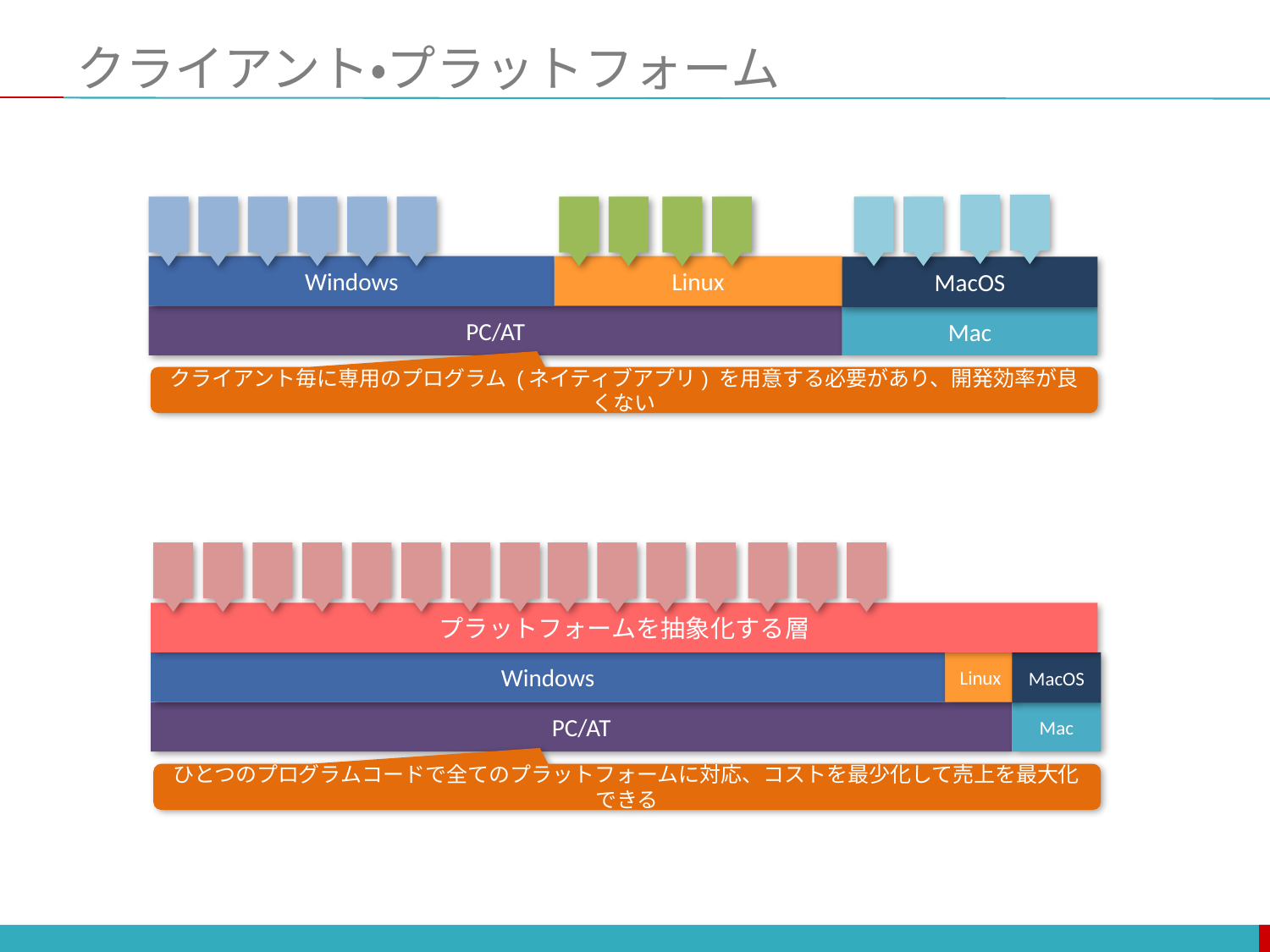

# クライアント・プラットフォーム

Windows
Linux
MacOS
PC/AT
Mac
クライアント毎に専用のプログラム (ネイティブアプリ) を用意する必要があり、開発効率が良くない

プラットフォームを抽象化する層
Windows
Linux
MacOS
PC/AT
Mac
ひとつのプログラムコードで全てのプラットフォームに対応、コストを最少化して売上を最大化できる